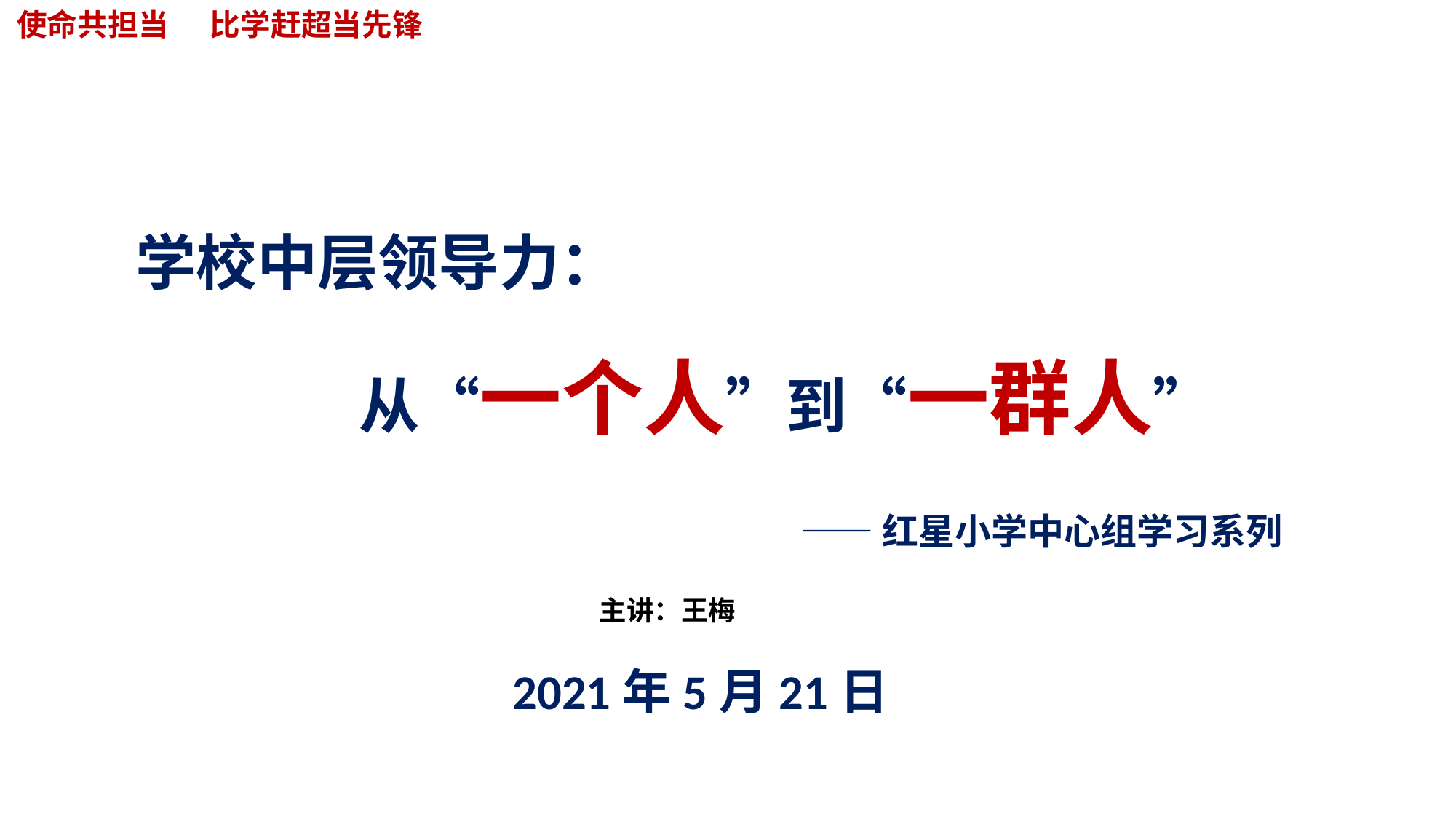

使命共担当      比学赶超当先锋
学校中层领导力：
            从“一个人”到“一群人”
——红星小学中心组学习系列
主讲：王梅
2021年5月21日